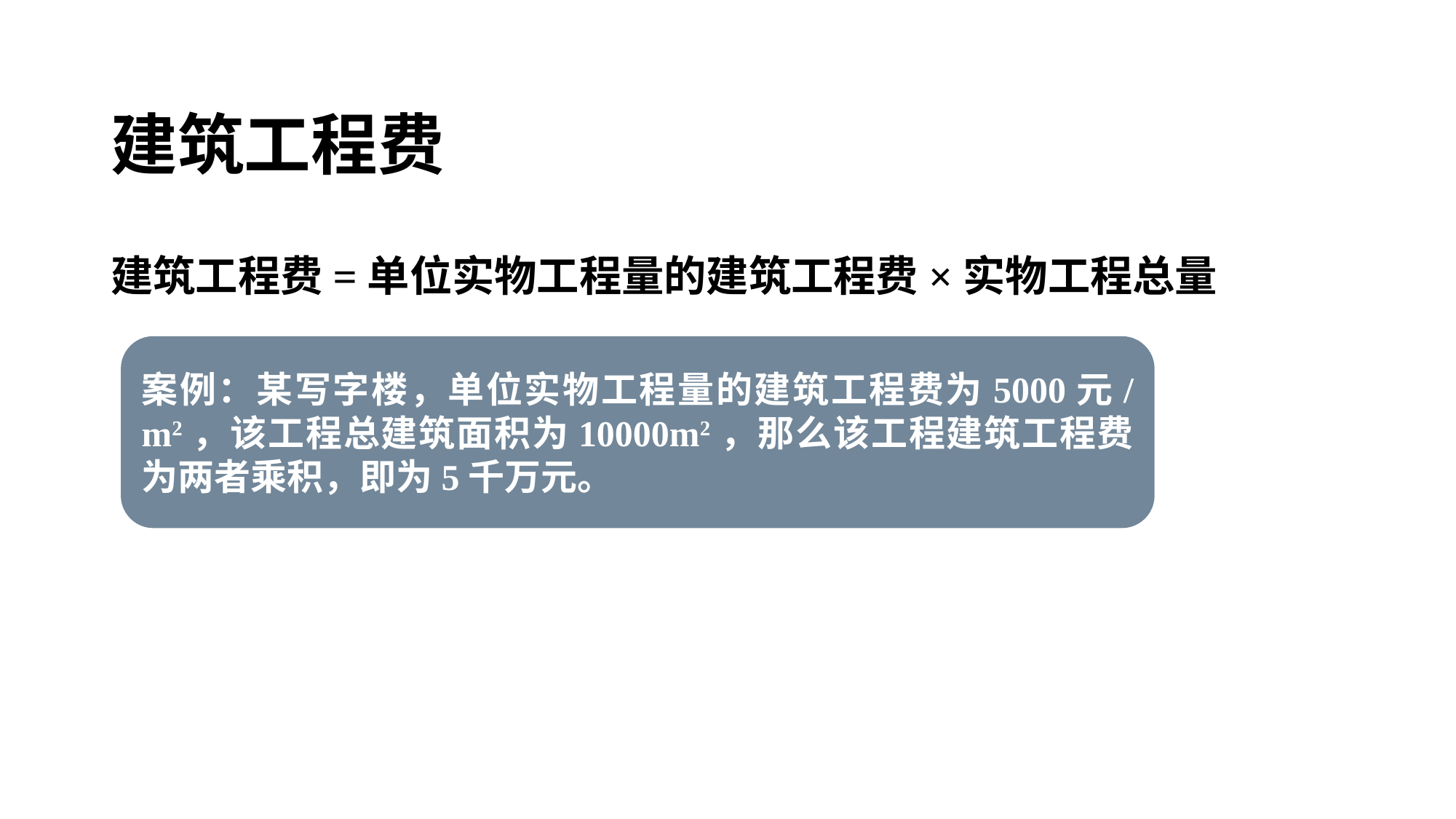

# 建筑工程费
建筑工程费=单位实物工程量的建筑工程费×实物工程总量
案例：某写字楼，单位实物工程量的建筑工程费为5000元/m2，该工程总建筑面积为10000m2，那么该工程建筑工程费为两者乘积，即为5千万元。